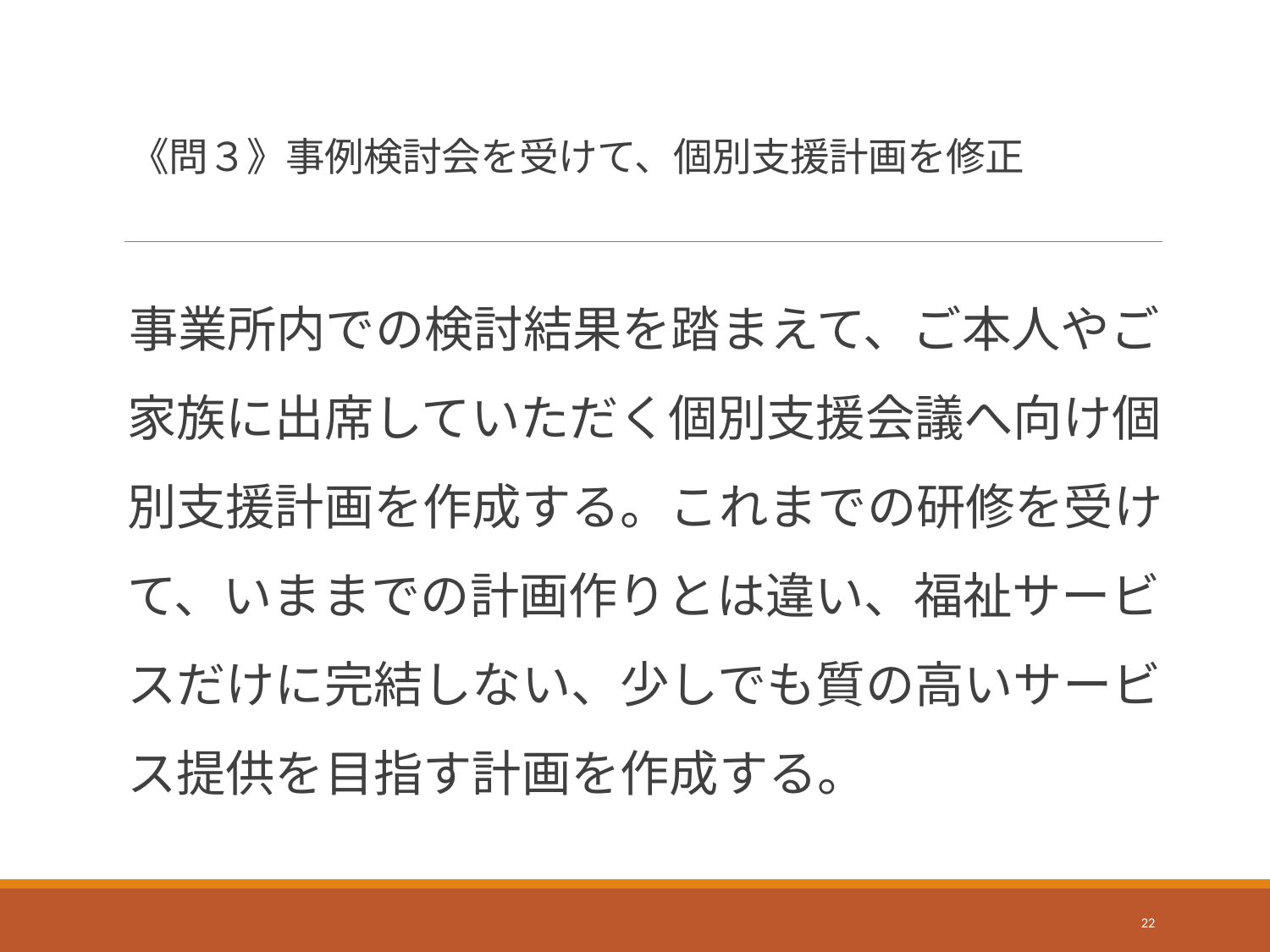

# 《問３》事例検討会を受けて、個別支援計画を修正
事業所内での検討結果を踏まえて、ご本人やご家族に出席していただく個別支援会議へ向け個別支援計画を作成する。これまでの研修を受けて、いままでの計画作りとは違い、福祉サービスだけに完結しない、少しでも質の高いサービス提供を目指す計画を作成する。
22